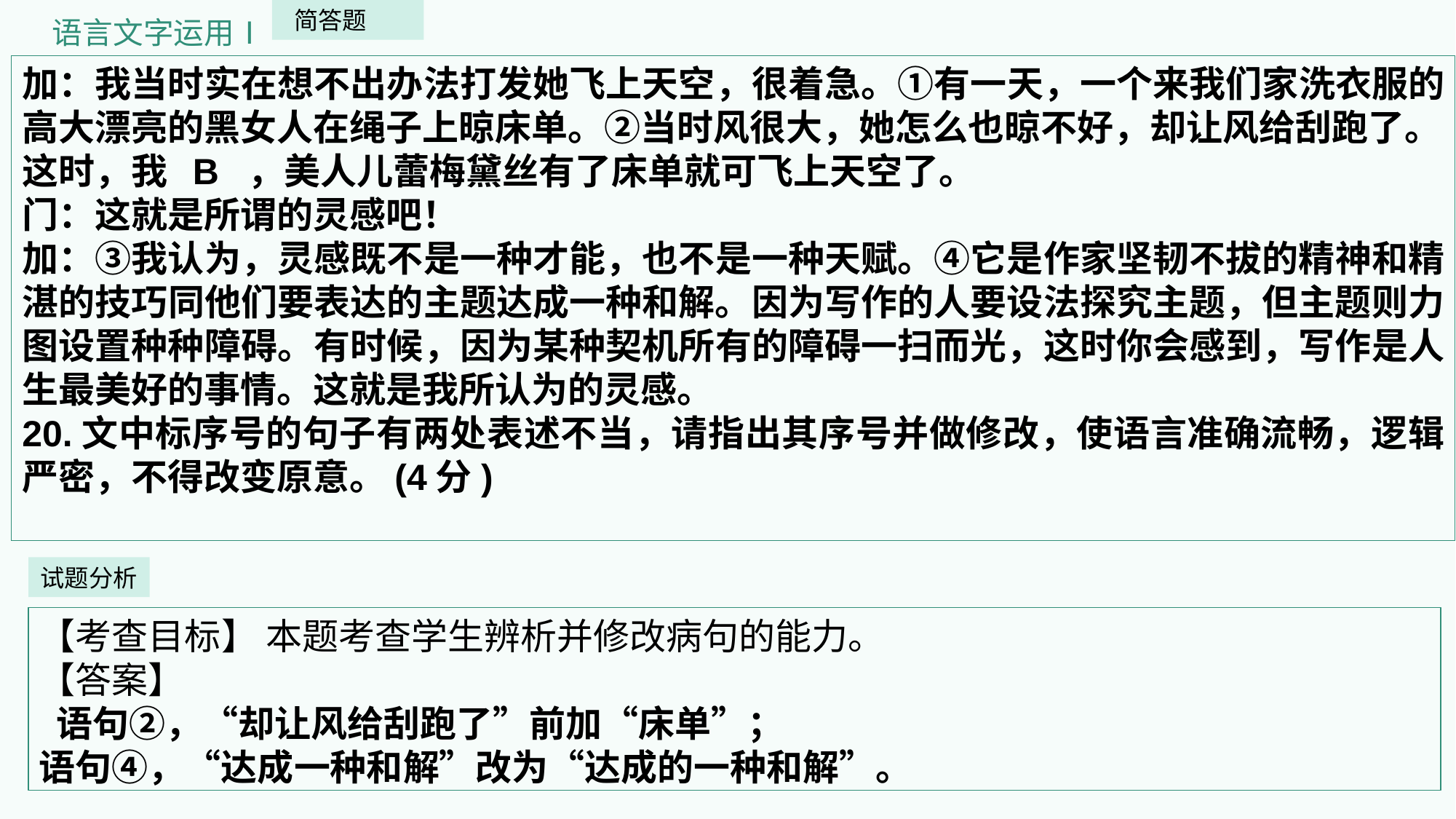

简答题
语言文字运用Ⅰ
加：我当时实在想不出办法打发她飞上天空，很着急。①有一天，一个来我们家洗衣服的高大漂亮的黑女人在绳子上晾床单。②当时风很大，她怎么也晾不好，却让风给刮跑了。
这时，我  B  ，美人儿蕾梅黛丝有了床单就可飞上天空了。
门：这就是所谓的灵感吧！
加：③我认为，灵感既不是一种才能，也不是一种天赋。④它是作家坚韧不拔的精神和精湛的技巧同他们要表达的主题达成一种和解。因为写作的人要设法探究主题，但主题则力图设置种种障碍。有时候，因为某种契机所有的障碍一扫而光，这时你会感到，写作是人生最美好的事情。这就是我所认为的灵感。
20.文中标序号的句子有两处表述不当，请指出其序号并做修改，使语言准确流畅，逻辑严密，不得改变原意。(4分)
试题分析
【考查目标】 本题考查学生辨析并修改病句的能力。
【答案】
 语句②，“却让风给刮跑了”前加“床单”；
语句④，“达成一种和解”改为“达成的一种和解”。